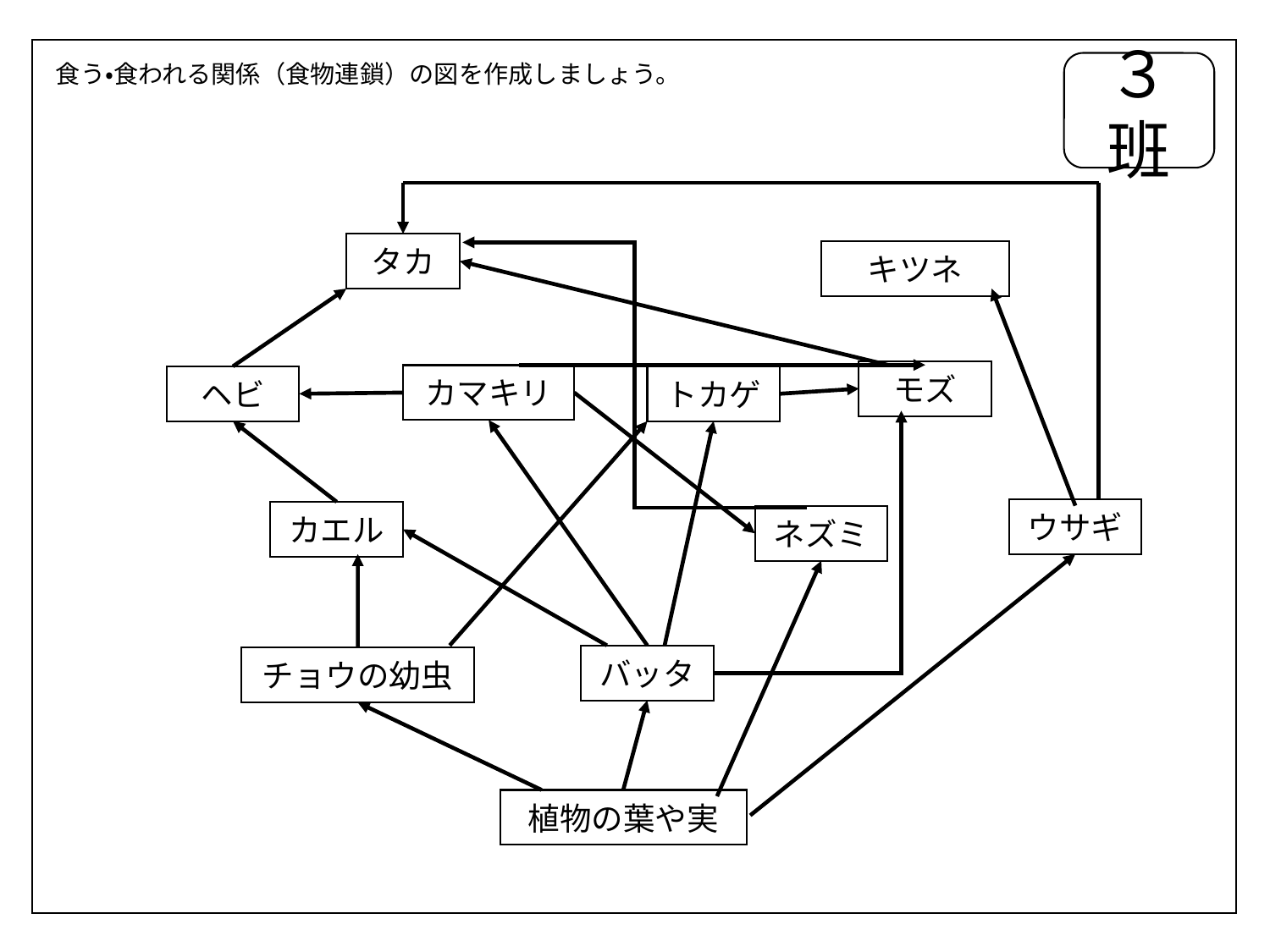

食う・食われる関係（食物連鎖）の図を作成しましょう。
３班
タカ
キツネ
モズ
カマキリ
ヘビ
トカゲ
ウサギ
カエル
ネズミ
バッタ
チョウの幼虫
植物の葉や実